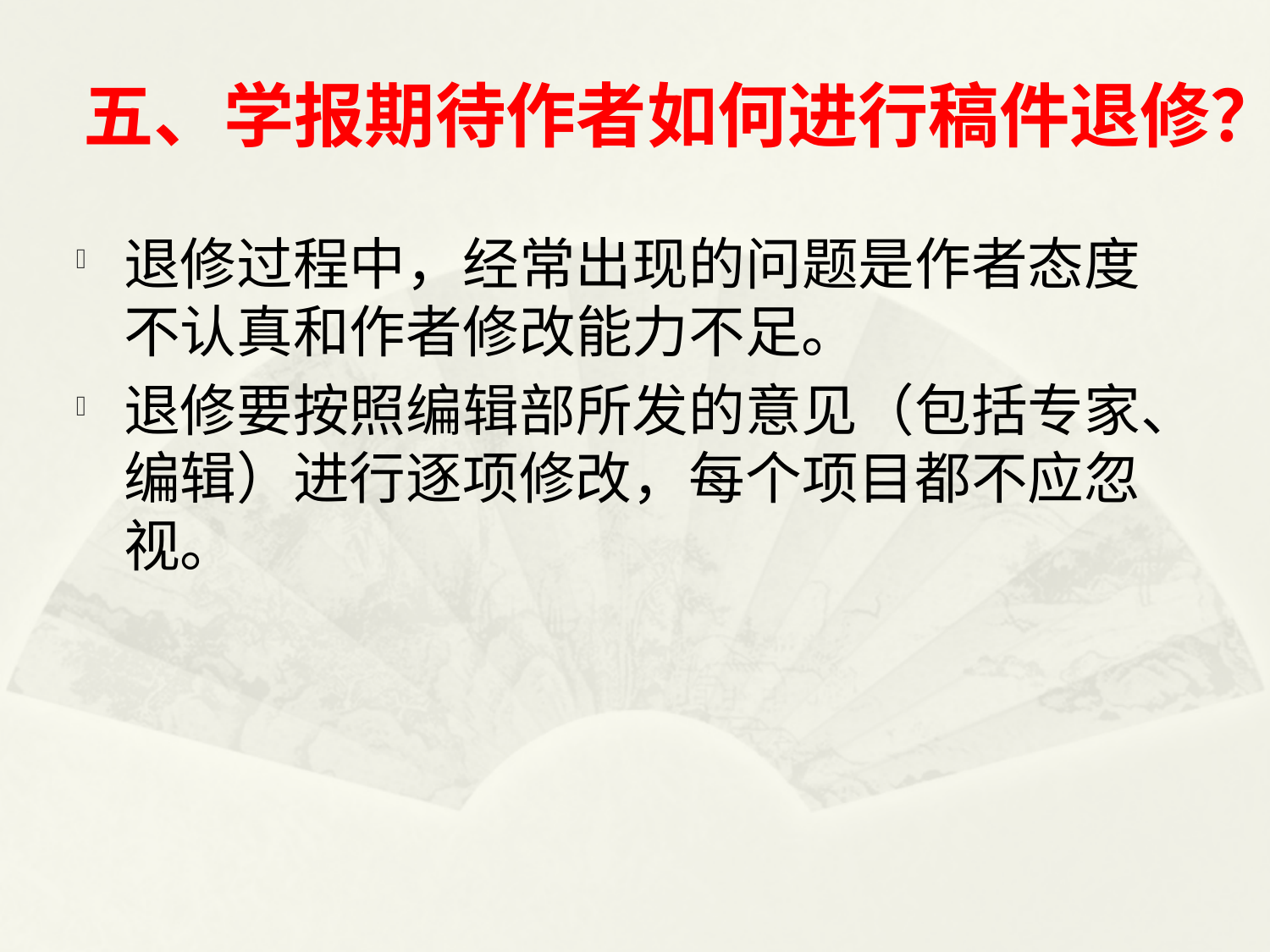

# 五、学报期待作者如何进行稿件退修？
退修过程中，经常出现的问题是作者态度不认真和作者修改能力不足。
退修要按照编辑部所发的意见（包括专家、编辑）进行逐项修改，每个项目都不应忽视。